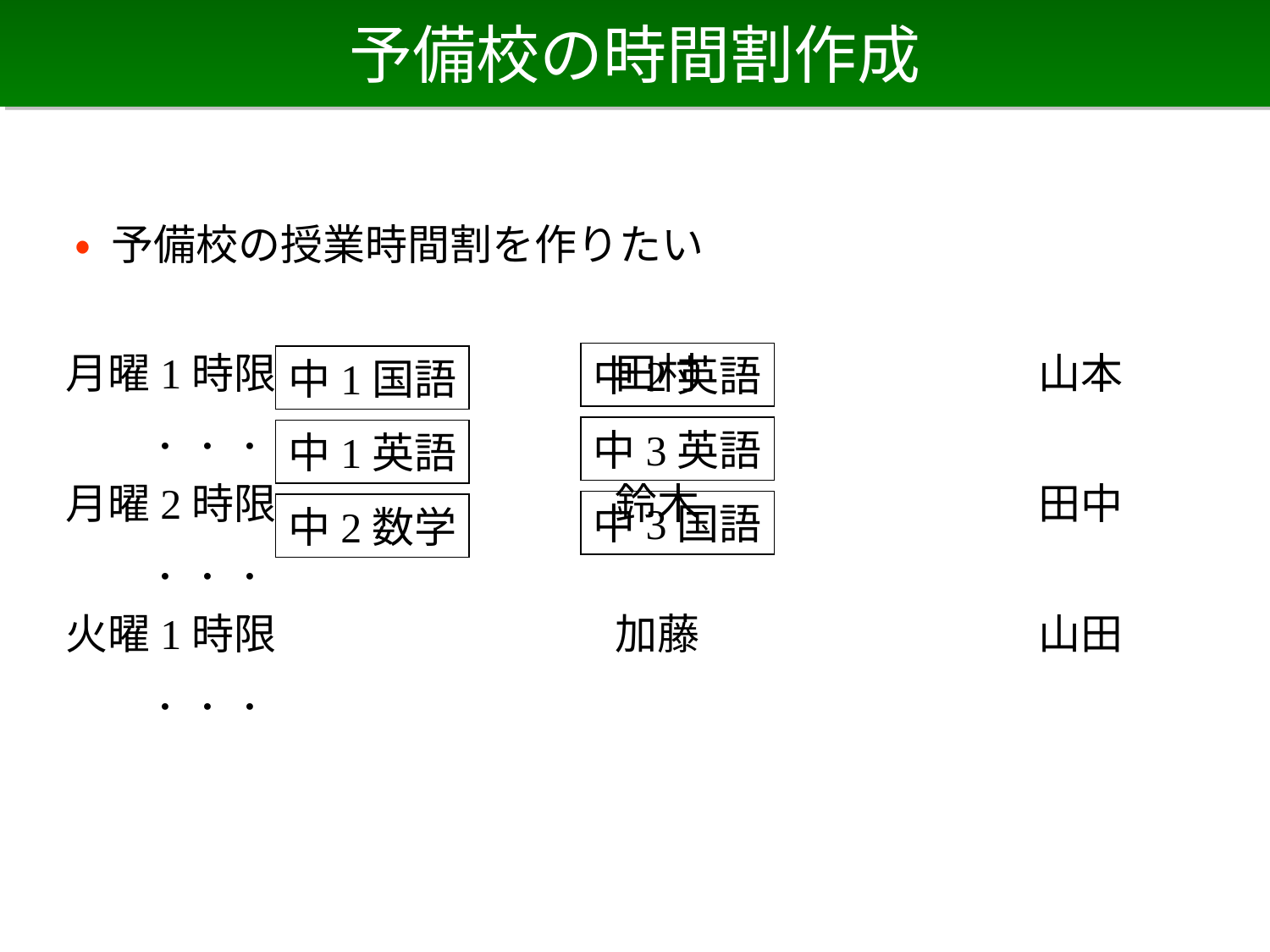

# 予備校の時間割作成
 • 予備校の授業時間割を作りたい

月曜1時限　　　　　　　　田村　　　　　　　　山本　．．．
月曜2時限　　　　　　　　鈴木　　　　　　　　田中　．．．
火曜1時限　　　　　　　　加藤　　　　　　　　山田　．．．

中2英語
中1国語
中3英語
中1英語
中3国語
中2数学